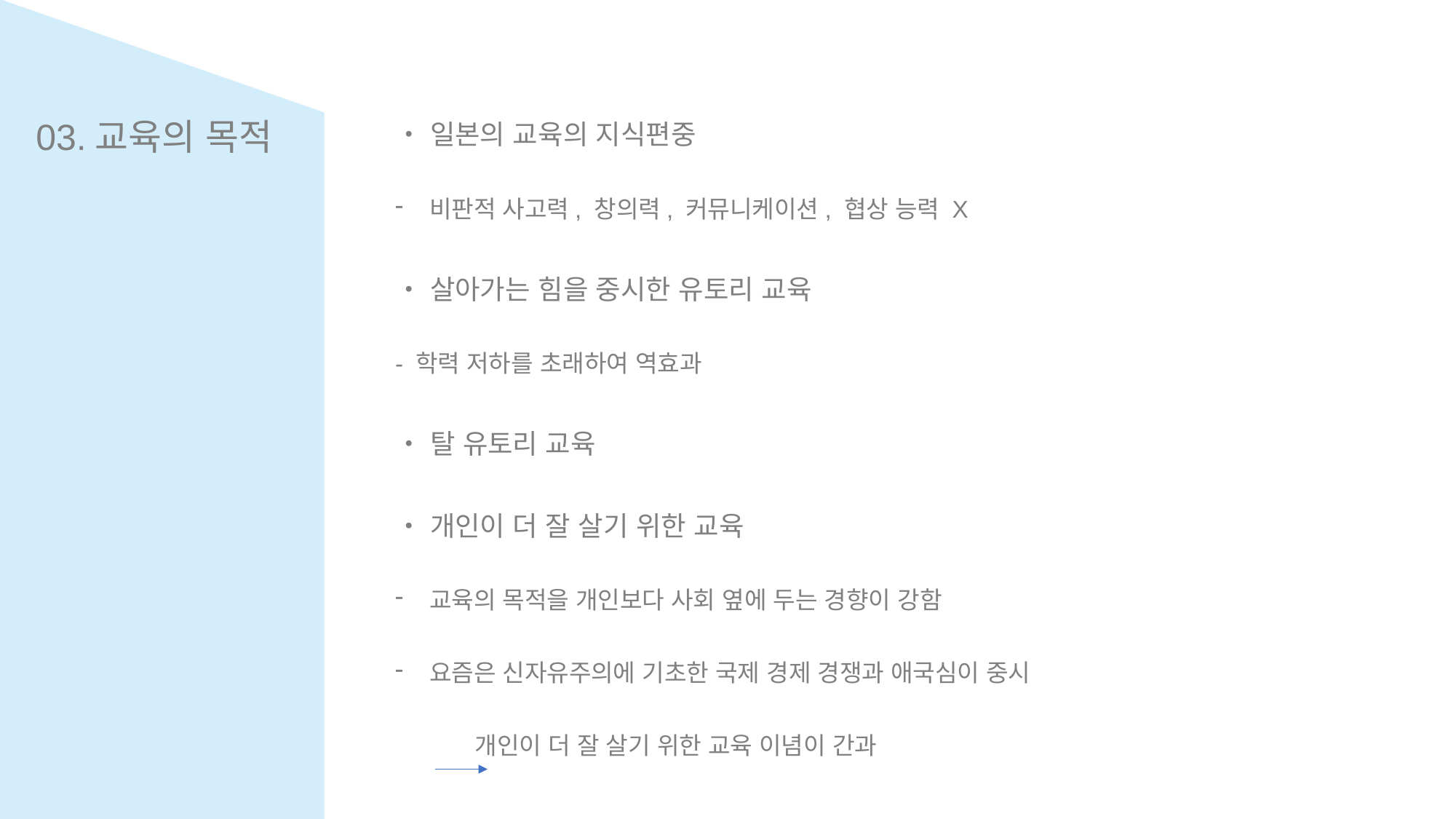

・ 일본의 교육의 지식편중
비판적 사고력, 창의력, 커뮤니케이션, 협상 능력 X
・ 살아가는 힘을 중시한 유토리 교육
- 학력 저하를 초래하여 역효과
・ 탈 유토리 교육
・ 개인이 더 잘 살기 위한 교육
교육의 목적을 개인보다 사회 옆에 두는 경향이 강함
요즘은 신자유주의에 기초한 국제 경제 경쟁과 애국심이 중시
           개인이 더 잘 살기 위한 교육 이념이 간과
03.교육의 목적